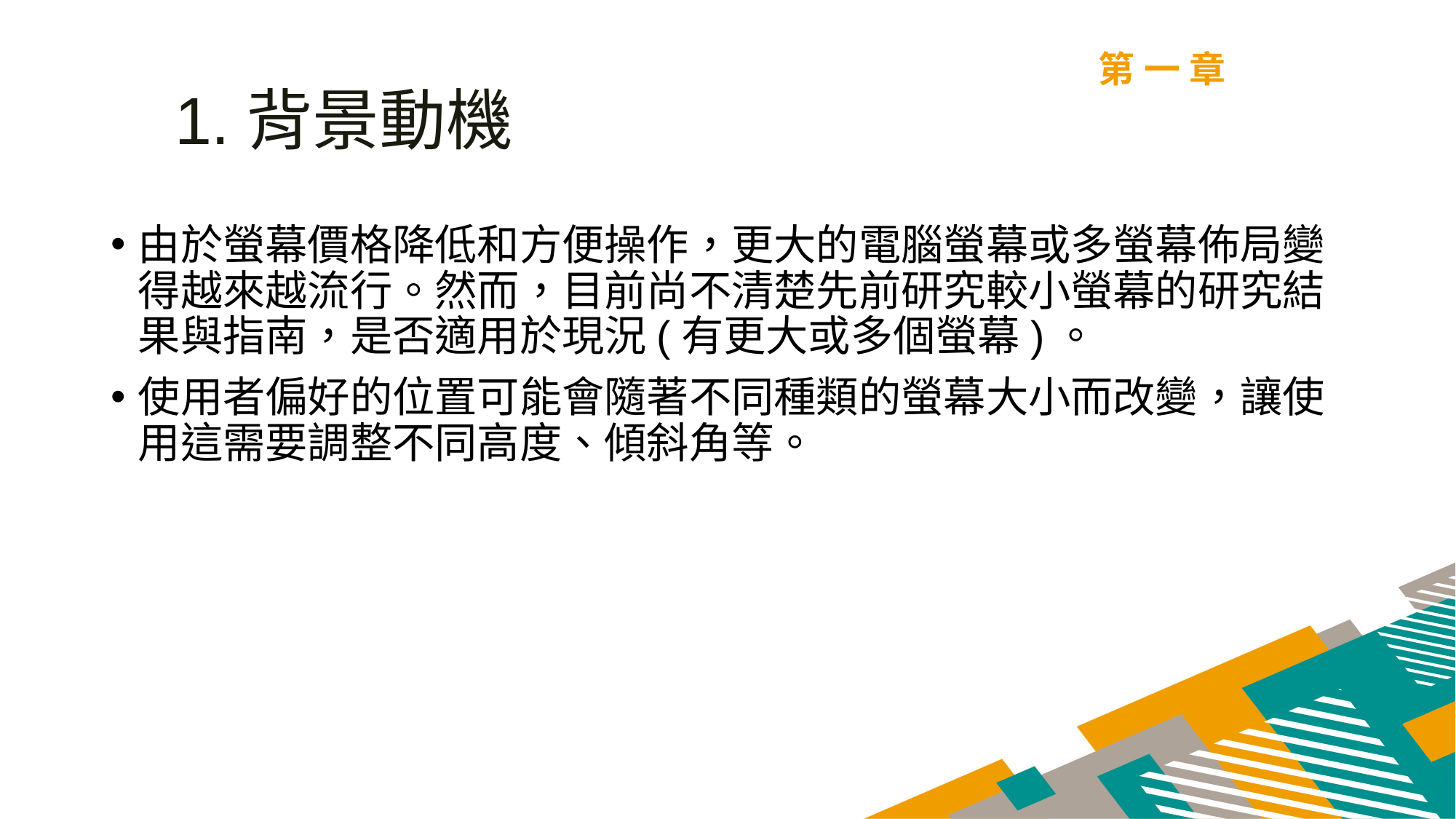

第一章
1.背景動機
由於螢幕價格降低和方便操作，更大的電腦螢幕或多螢幕佈局變得越來越流行。然而，目前尚不清楚先前研究較小螢幕的研究結果與指南，是否適用於現況(有更大或多個螢幕)。
使用者偏好的位置可能會隨著不同種類的螢幕大小而改變，讓使用這需要調整不同高度、傾斜角等。